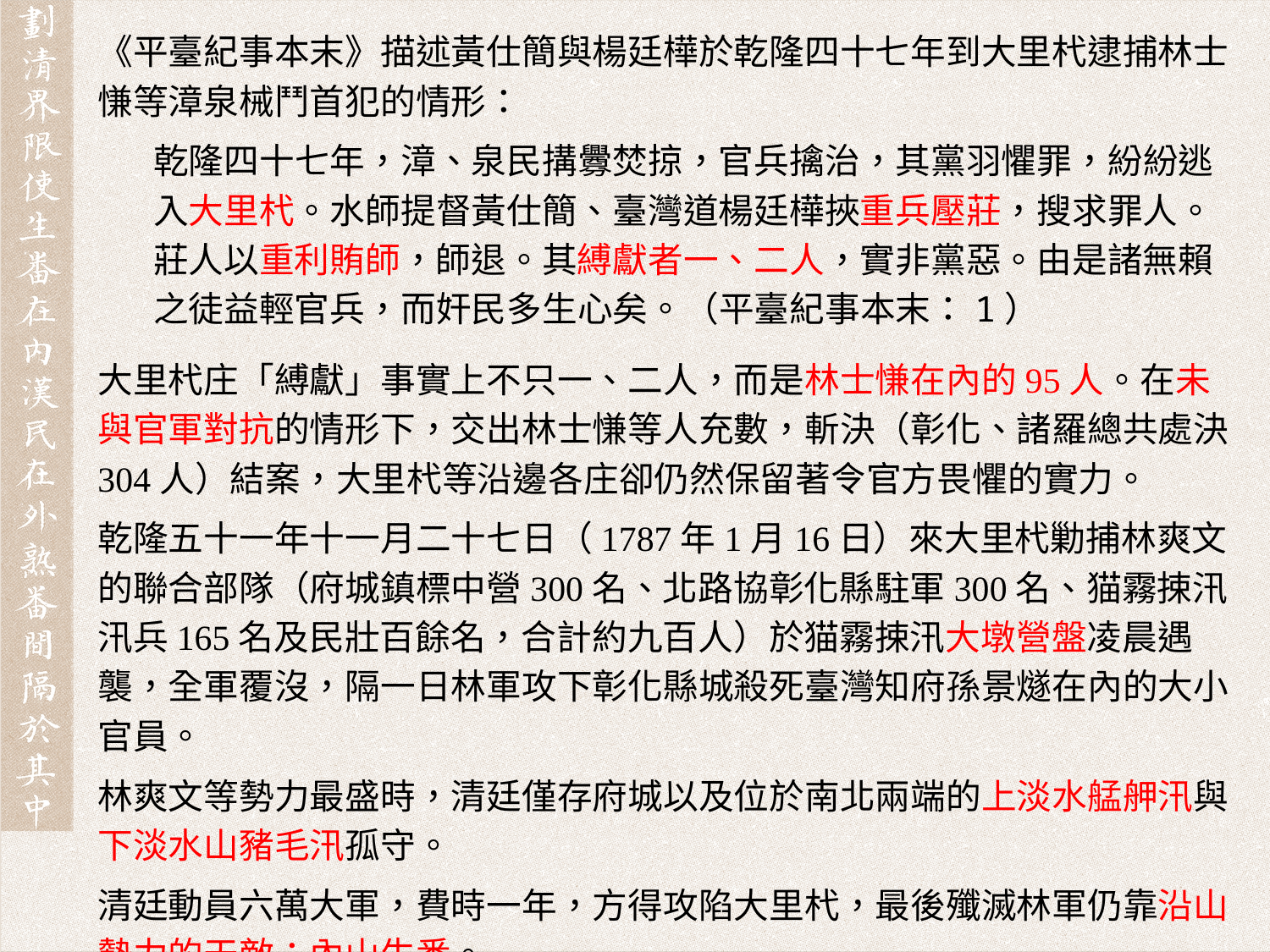

《平臺紀事本末》描述黃仕簡與楊廷樺於乾隆四十七年到大里杙逮捕林士慊等漳泉械鬥首犯的情形：
乾隆四十七年，漳、泉民搆釁焚掠，官兵擒治，其黨羽懼罪，紛紛逃入大里杙。水師提督黃仕簡、臺灣道楊廷樺挾重兵壓莊，搜求罪人。莊人以重利賄師，師退。其縛獻者一、二人，實非黨惡。由是諸無賴之徒益輕官兵，而奸民多生心矣。（平臺紀事本末：1）
大里杙庄「縛獻」事實上不只一、二人，而是林士慊在內的95人。在未與官軍對抗的情形下，交出林士慊等人充數，斬決（彰化、諸羅總共處決304人）結案，大里杙等沿邊各庄卻仍然保留著令官方畏懼的實力。
乾隆五十一年十一月二十七日（1787年1月16日）來大里杙勦捕林爽文的聯合部隊（府城鎮標中營300名、北路協彰化縣駐軍300名、猫霧捒汛汛兵165名及民壯百餘名，合計約九百人）於猫霧捒汛大墩營盤凌晨遇襲，全軍覆沒，隔一日林軍攻下彰化縣城殺死臺灣知府孫景燧在內的大小官員。
林爽文等勢力最盛時，清廷僅存府城以及位於南北兩端的上淡水艋舺汛與下淡水山豬毛汛孤守。
清廷動員六萬大軍，費時一年，方得攻陷大里杙，最後殲滅林軍仍靠沿山勢力的天敵：內山生番。